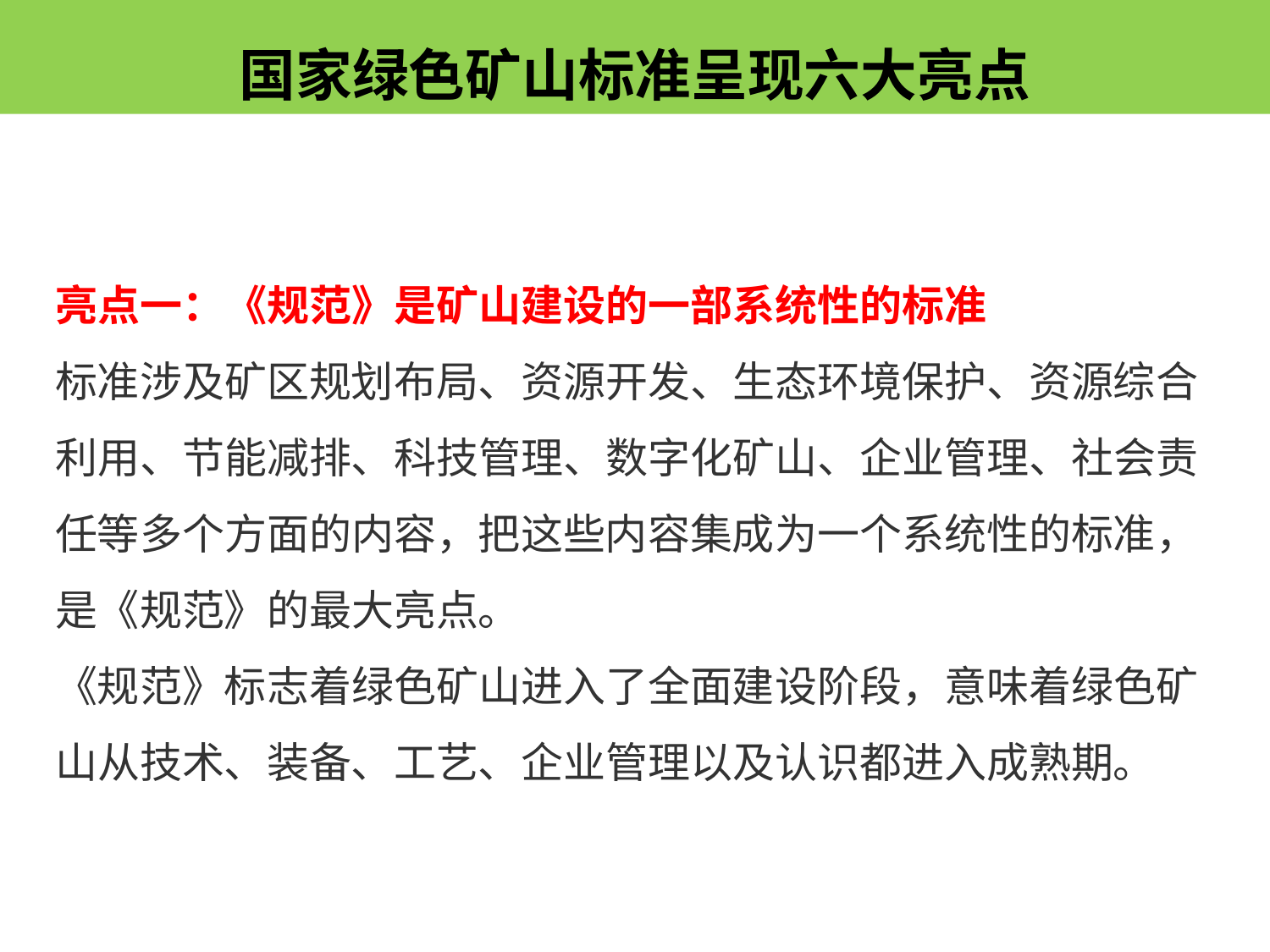

国家绿色矿山标准呈现六大亮点
亮点一：《规范》是矿山建设的一部系统性的标准
标准涉及矿区规划布局、资源开发、生态环境保护、资源综合利用、节能减排、科技管理、数字化矿山、企业管理、社会责任等多个方面的内容，把这些内容集成为一个系统性的标准，是《规范》的最大亮点。
《规范》标志着绿色矿山进入了全面建设阶段，意味着绿色矿山从技术、装备、工艺、企业管理以及认识都进入成熟期。